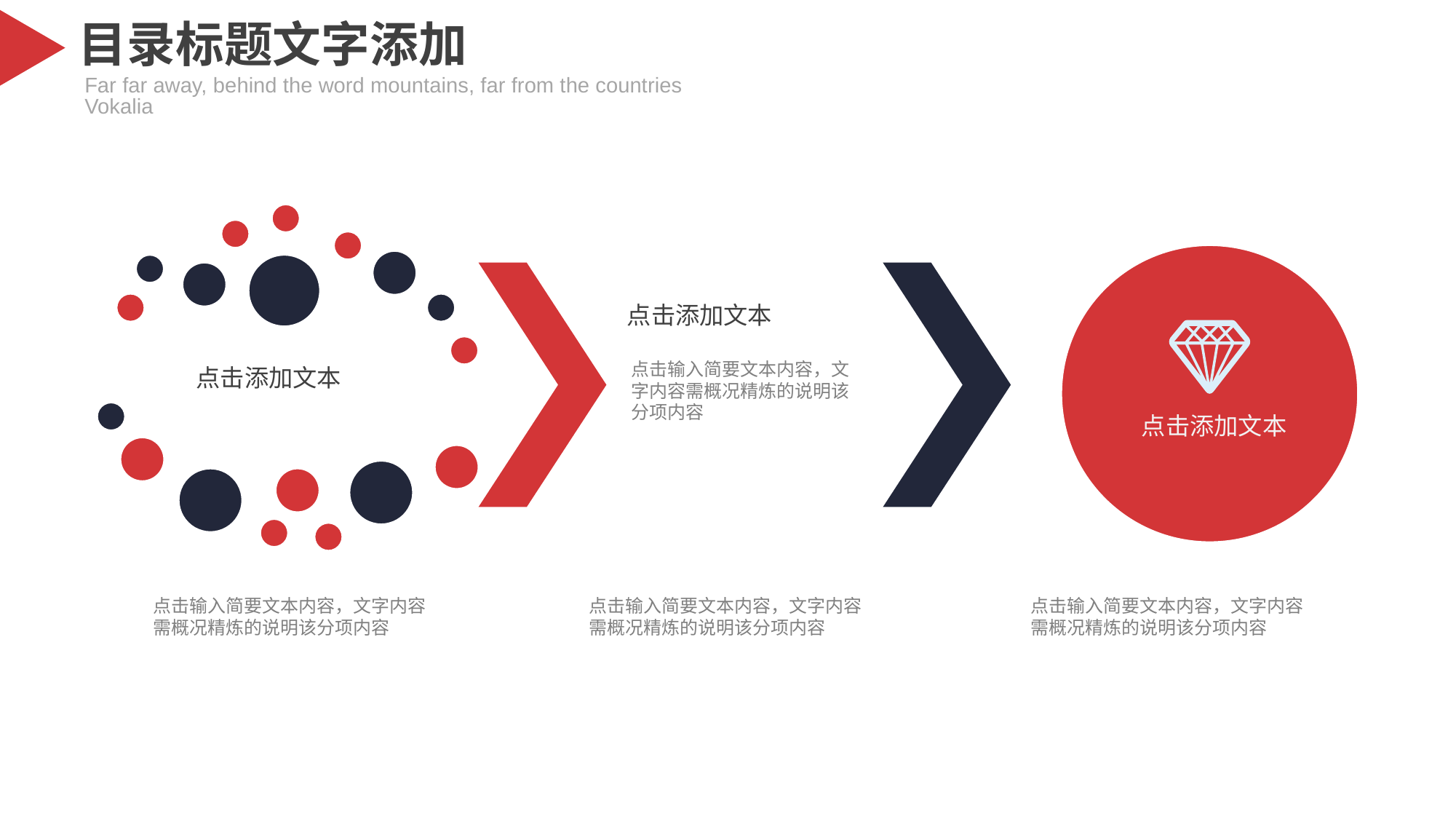

目录标题文字添加
Far far away, behind the word mountains, far from the countries Vokalia

点击添加文本

点击输入简要文本内容，文字内容需概况精炼的说明该分项内容
点击添加文本

点击添加文本

点击输入简要文本内容，文字内容需概况精炼的说明该分项内容
点击输入简要文本内容，文字内容需概况精炼的说明该分项内容
点击输入简要文本内容，文字内容需概况精炼的说明该分项内容